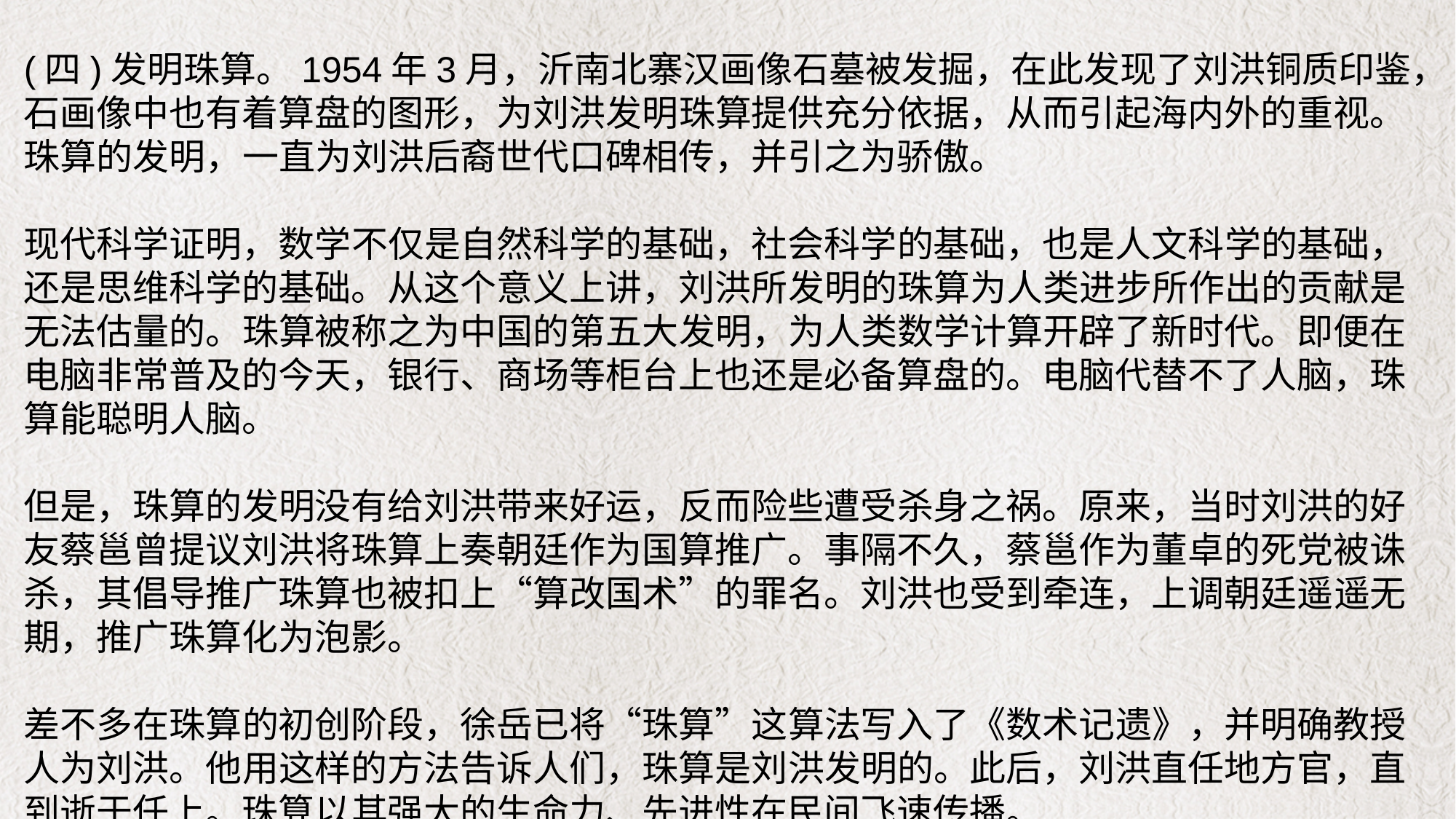

(四)发明珠算。1954年3月，沂南北寨汉画像石墓被发掘，在此发现了刘洪铜质印鉴，石画像中也有着算盘的图形，为刘洪发明珠算提供充分依据，从而引起海内外的重视。珠算的发明，一直为刘洪后裔世代口碑相传，并引之为骄傲。

现代科学证明，数学不仅是自然科学的基础，社会科学的基础，也是人文科学的基础，还是思维科学的基础。从这个意义上讲，刘洪所发明的珠算为人类进步所作出的贡献是无法估量的。珠算被称之为中国的第五大发明，为人类数学计算开辟了新时代。即便在电脑非常普及的今天，银行、商场等柜台上也还是必备算盘的。电脑代替不了人脑，珠算能聪明人脑。

但是，珠算的发明没有给刘洪带来好运，反而险些遭受杀身之祸。原来，当时刘洪的好友蔡邕曾提议刘洪将珠算上奏朝廷作为国算推广。事隔不久，蔡邕作为董卓的死党被诛杀，其倡导推广珠算也被扣上“算改国术”的罪名。刘洪也受到牵连，上调朝廷遥遥无期，推广珠算化为泡影。

差不多在珠算的初创阶段，徐岳已将“珠算”这算法写入了《数术记遗》，并明确教授人为刘洪。他用这样的方法告诉人们，珠算是刘洪发明的。此后，刘洪直任地方官，直到逝于任上。珠算以其强大的生命力、先进性在民间飞速传播。